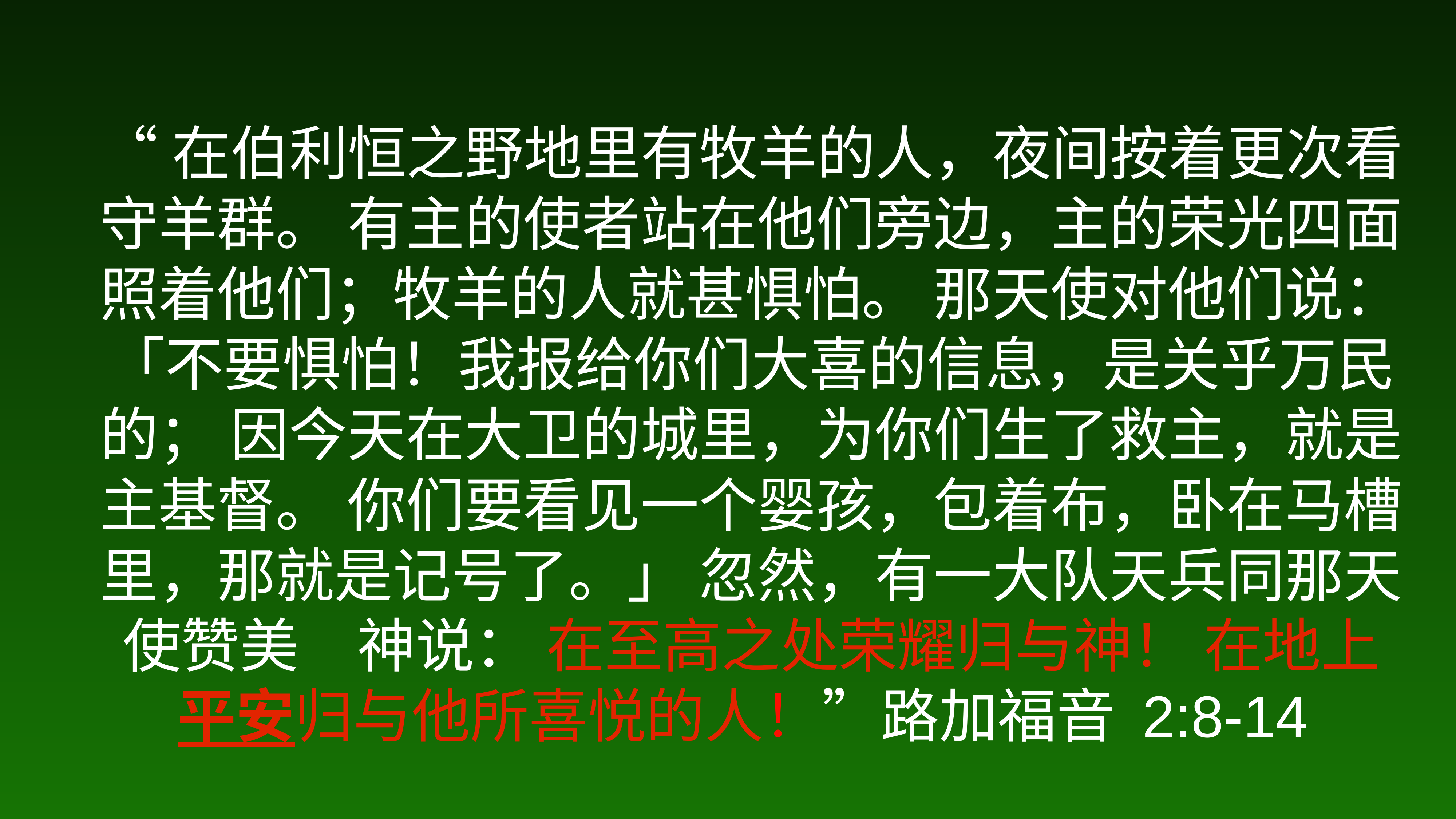

# “在伯利恒之野地里有牧羊的人，夜间按着更次看守羊群。 有主的使者站在他们旁边，主的荣光四面照着他们；牧羊的人就甚惧怕。 那天使对他们说：「不要惧怕！我报给你们大喜的信息，是关乎万民的； 因今天在大卫的城里，为你们生了救主，就是主基督。 你们要看见一个婴孩，包着布，卧在马槽里，那就是记号了。」 忽然，有一大队天兵同那天使赞美　神说： 在至高之处荣耀归与神！ 在地上平安归与他所喜悦的人！”路加福音 2:8-14